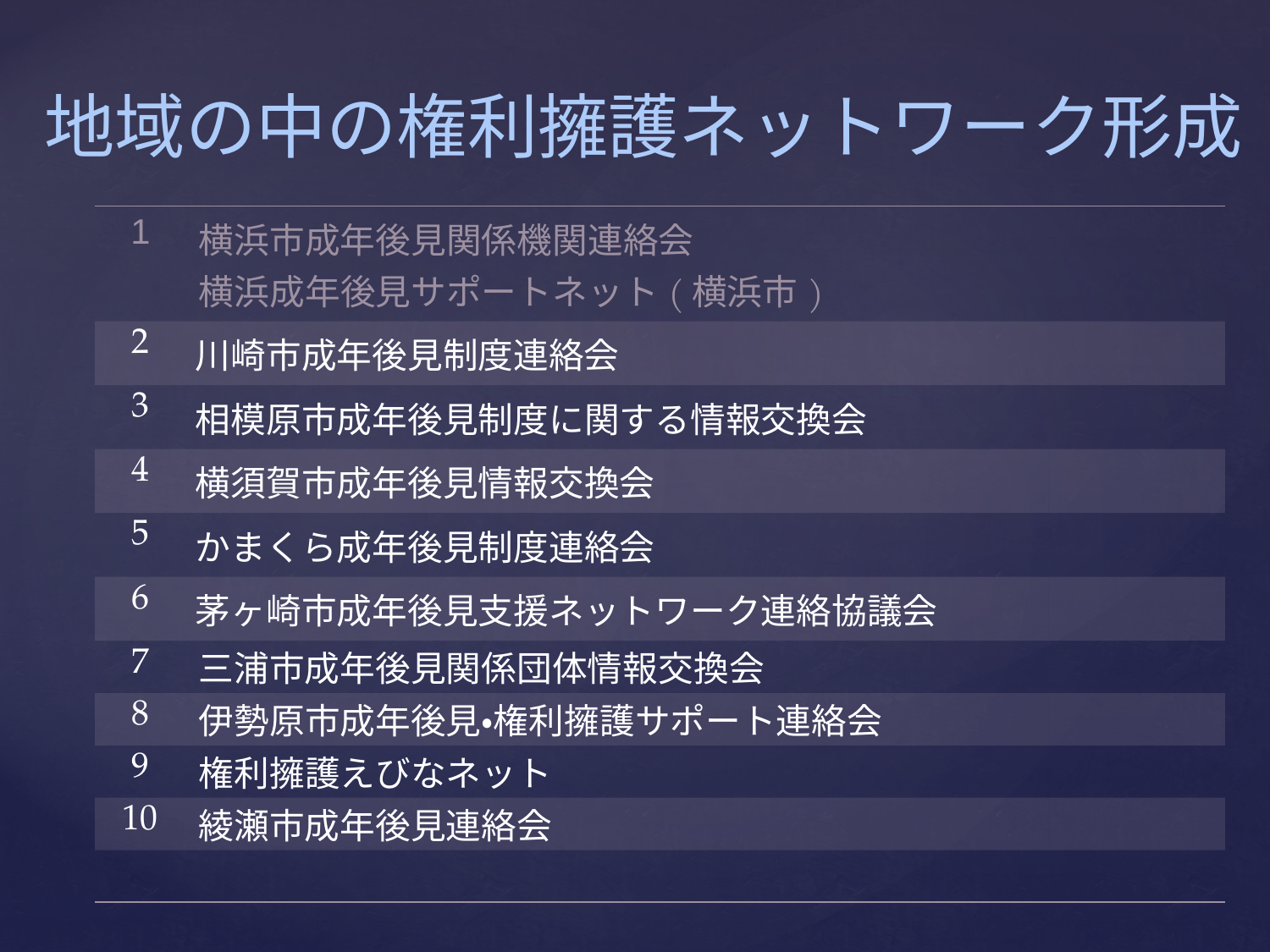

# 地域の中の権利擁護ネットワーク形成
| 1 | 横浜市成年後見関係機関連絡会 横浜成年後見サポートネット(横浜市) |  |
| --- | --- | --- |
| 2 | 川崎市成年後見制度連絡会 |  |
| 3 | 相模原市成年後見制度に関する情報交換会 |  |
| 4 | 横須賀市成年後見情報交換会 |  |
| 5 | かまくら成年後見制度連絡会 |  |
| 6 | 茅ヶ崎市成年後見支援ネットワーク連絡協議会 |  |
| 7 | 三浦市成年後見関係団体情報交換会 |  |
| 8 | 伊勢原市成年後見・権利擁護サポート連絡会 |  |
| 9 | 権利擁護えびなネット |  |
| 10 | 綾瀬市成年後見連絡会 |  |
|  |  |  |